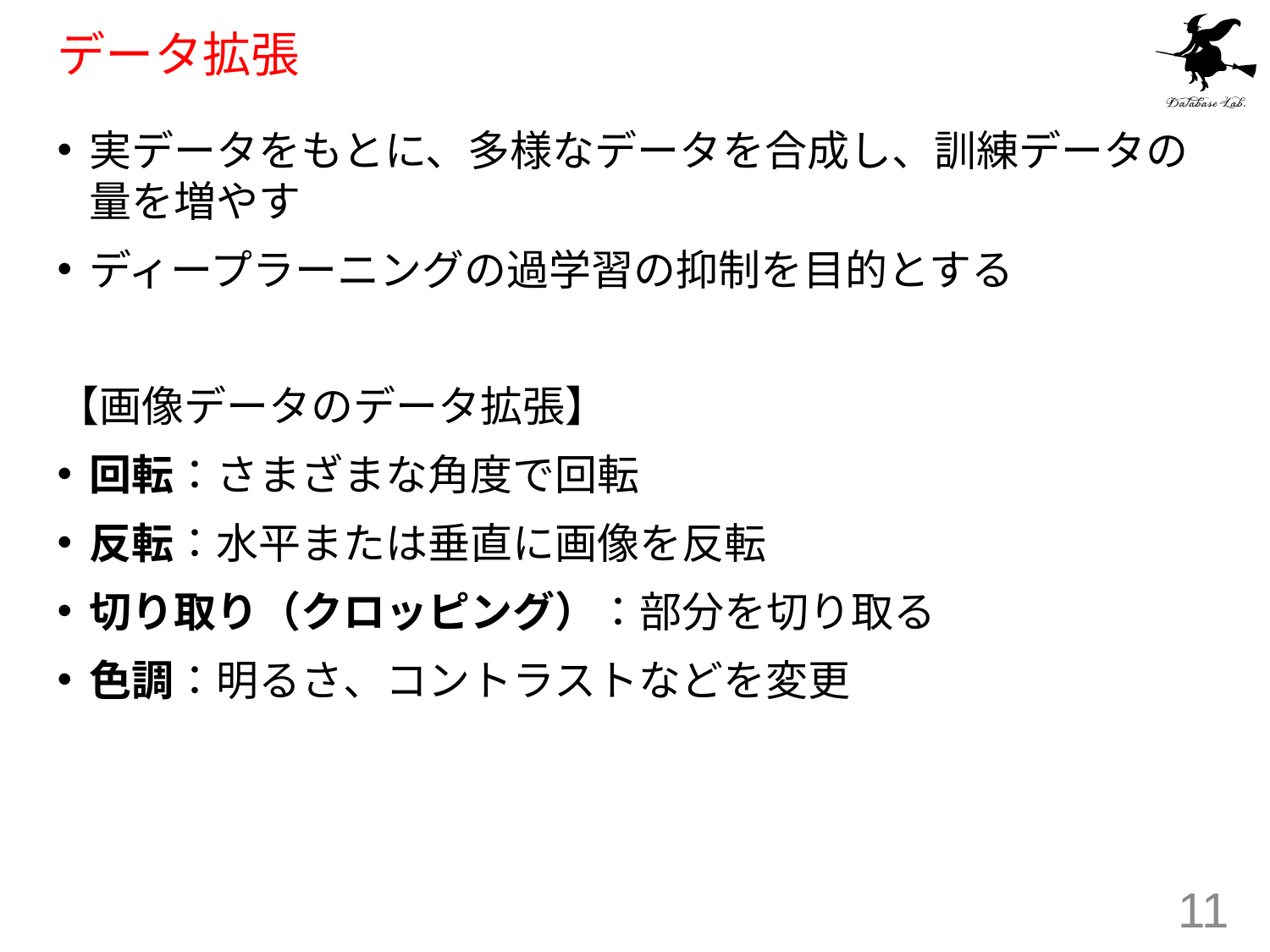

# データ拡張
実データをもとに、多様なデータを合成し、訓練データの量を増やす
ディープラーニングの過学習の抑制を目的とする

【画像データのデータ拡張】
回転：さまざまな角度で回転
反転：水平または垂直に画像を反転
切り取り（クロッピング）：部分を切り取る
色調：明るさ、コントラストなどを変更
11